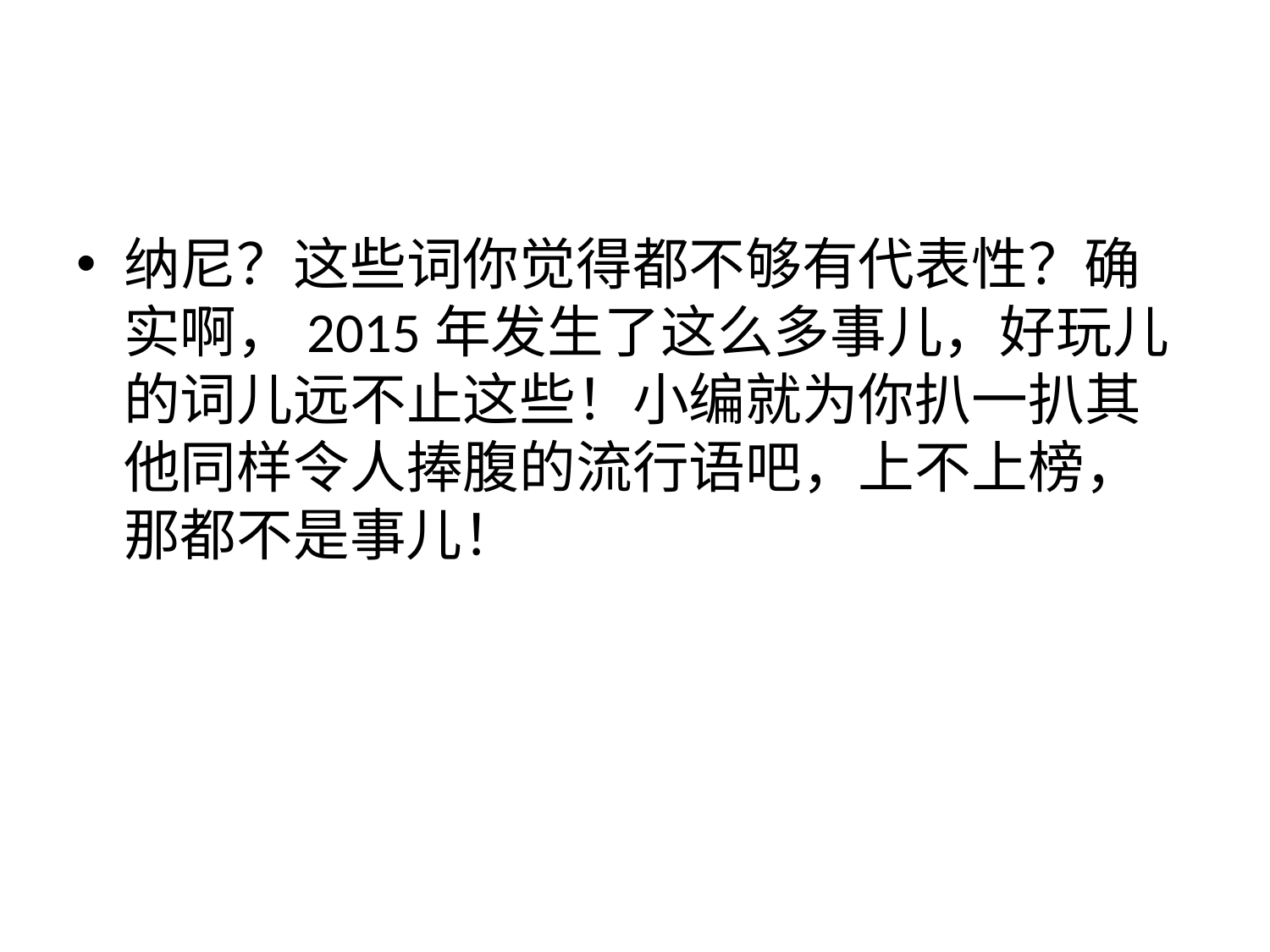

纳尼？这些词你觉得都不够有代表性？确实啊，2015年发生了这么多事儿，好玩儿的词儿远不止这些！小编就为你扒一扒其他同样令人捧腹的流行语吧，上不上榜，那都不是事儿！